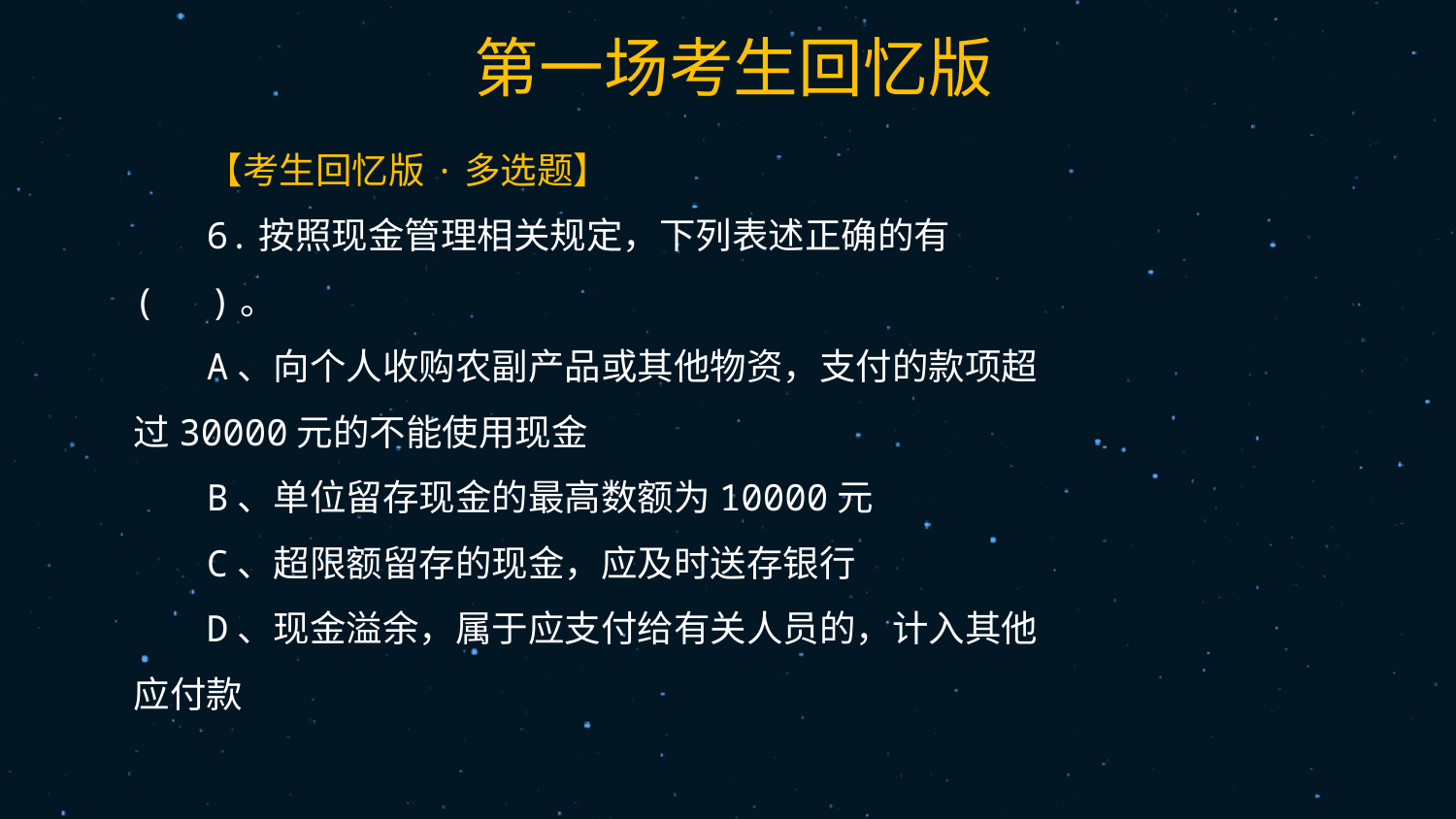

11
【考生回忆版·多选题】
6.按照现金管理相关规定，下列表述正确的有(　)。
A、向个人收购农副产品或其他物资，支付的款项超过30000元的不能使用现金
B、单位留存现金的最高数额为10000元
C、超限额留存的现金，应及时送存银行
D、现金溢余，属于应支付给有关人员的，计入其他应付款